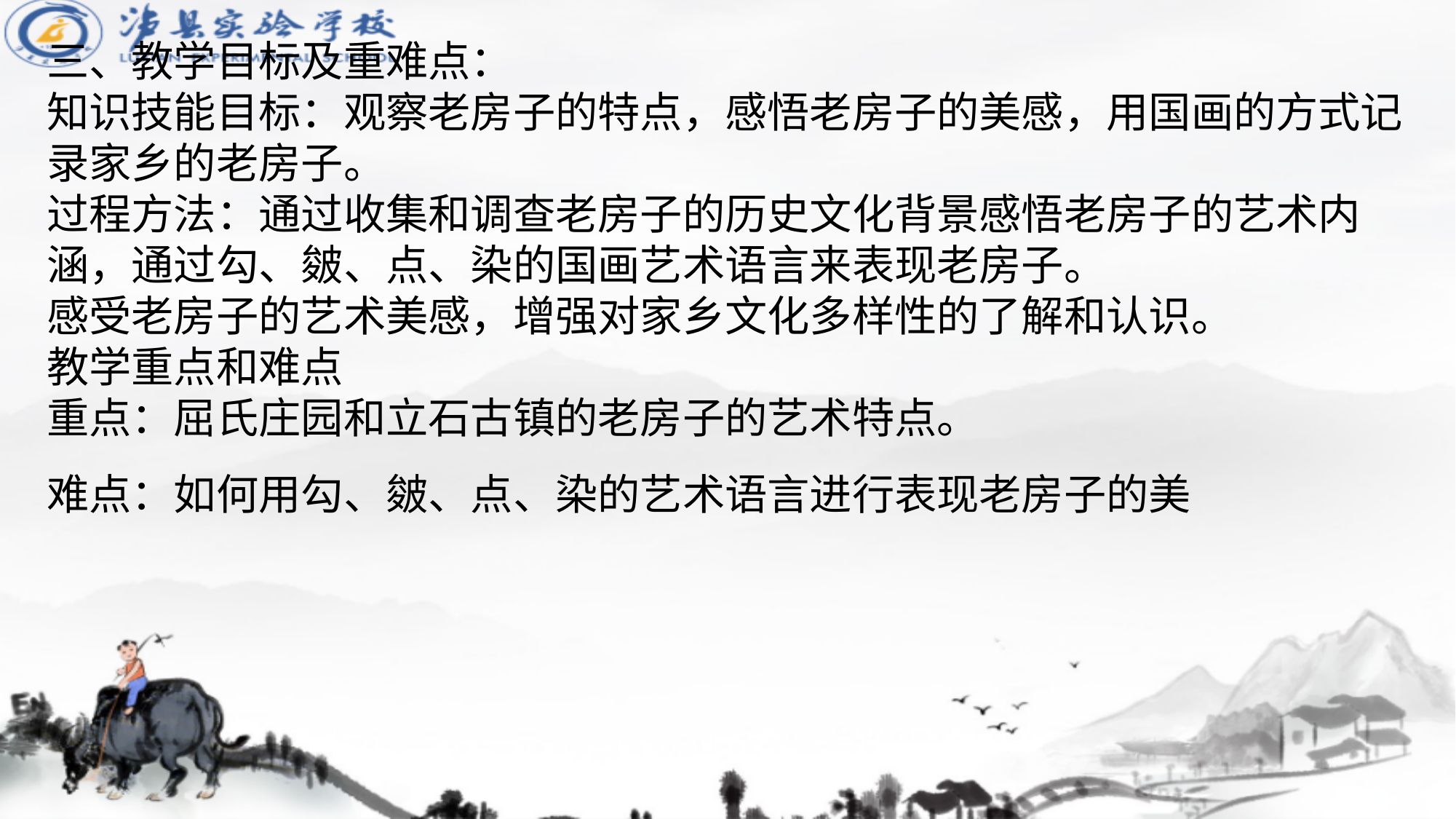

三、教学目标及重难点：知识技能目标：观察老房子的特点，感悟老房子的美感，用国画的方式记录家乡的老房子。过程方法：通过收集和调查老房子的历史文化背景感悟老房子的艺术内涵，通过勾、皴、点、染的国画艺术语言来表现老房子。感受老房子的艺术美感，增强对家乡文化多样性的了解和认识。教学重点和难点重点：屈氏庄园和立石古镇的老房子的艺术特点。难点：如何用勾、皴、点、染的艺术语言进行表现老房子的美